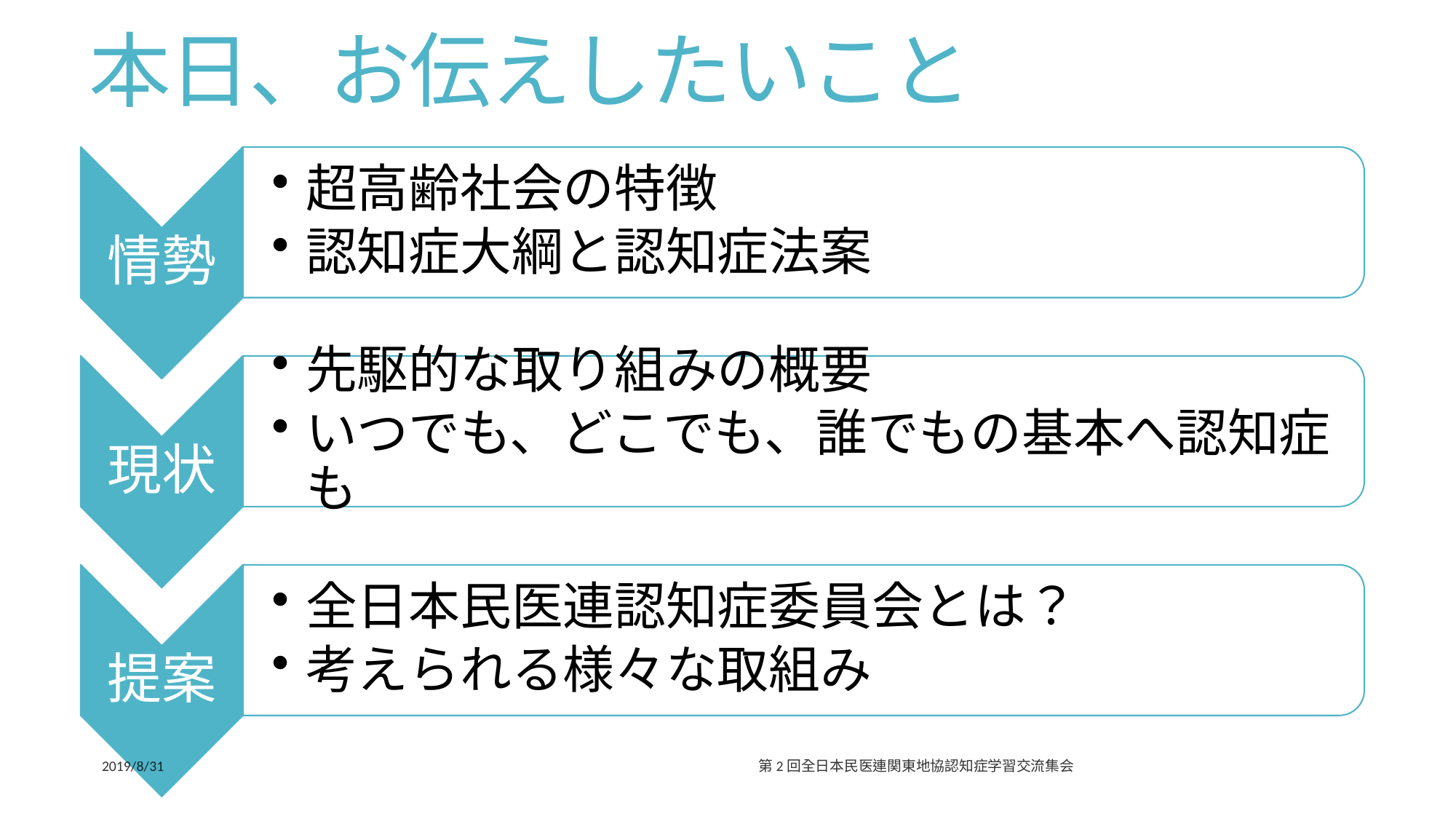

# 本日、お伝えしたいこと
情勢
超高齢社会の特徴
認知症大綱と認知症法案
現状
先駆的な取り組みの概要
いつでも、どこでも、誰でもの基本へ認知症も
提案
全日本民医連認知症委員会とは？
考えられる様々な取組み
2019/8/31
第2回全日本民医連関東地協認知症学習交流集会